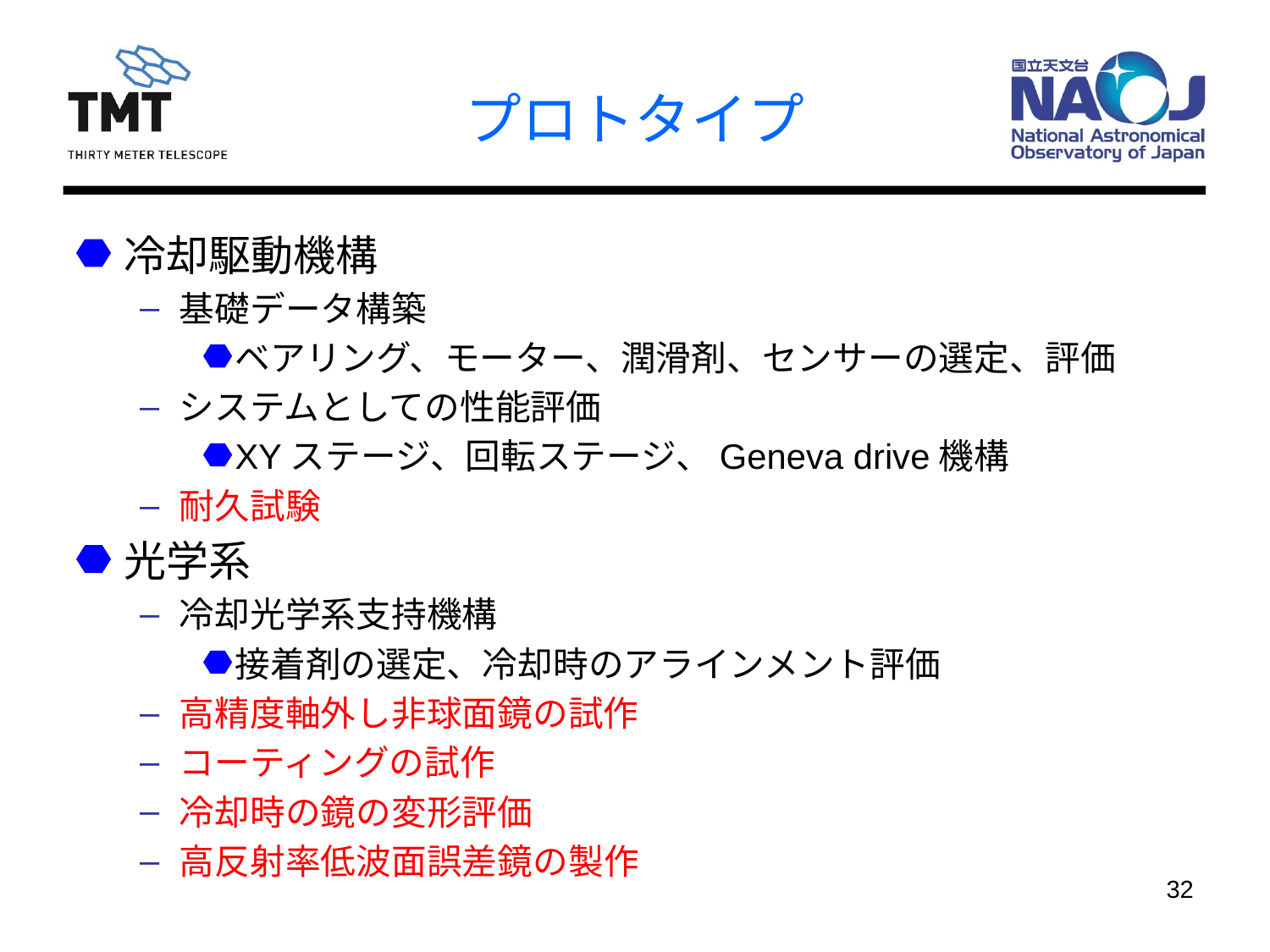

# プロトタイプ
冷却駆動機構
基礎データ構築
ベアリング、モーター、潤滑剤、センサーの選定、評価
システムとしての性能評価
XYステージ、回転ステージ、Geneva drive機構
耐久試験
光学系
冷却光学系支持機構
接着剤の選定、冷却時のアラインメント評価
高精度軸外し非球面鏡の試作
コーティングの試作
冷却時の鏡の変形評価
高反射率低波面誤差鏡の製作
32